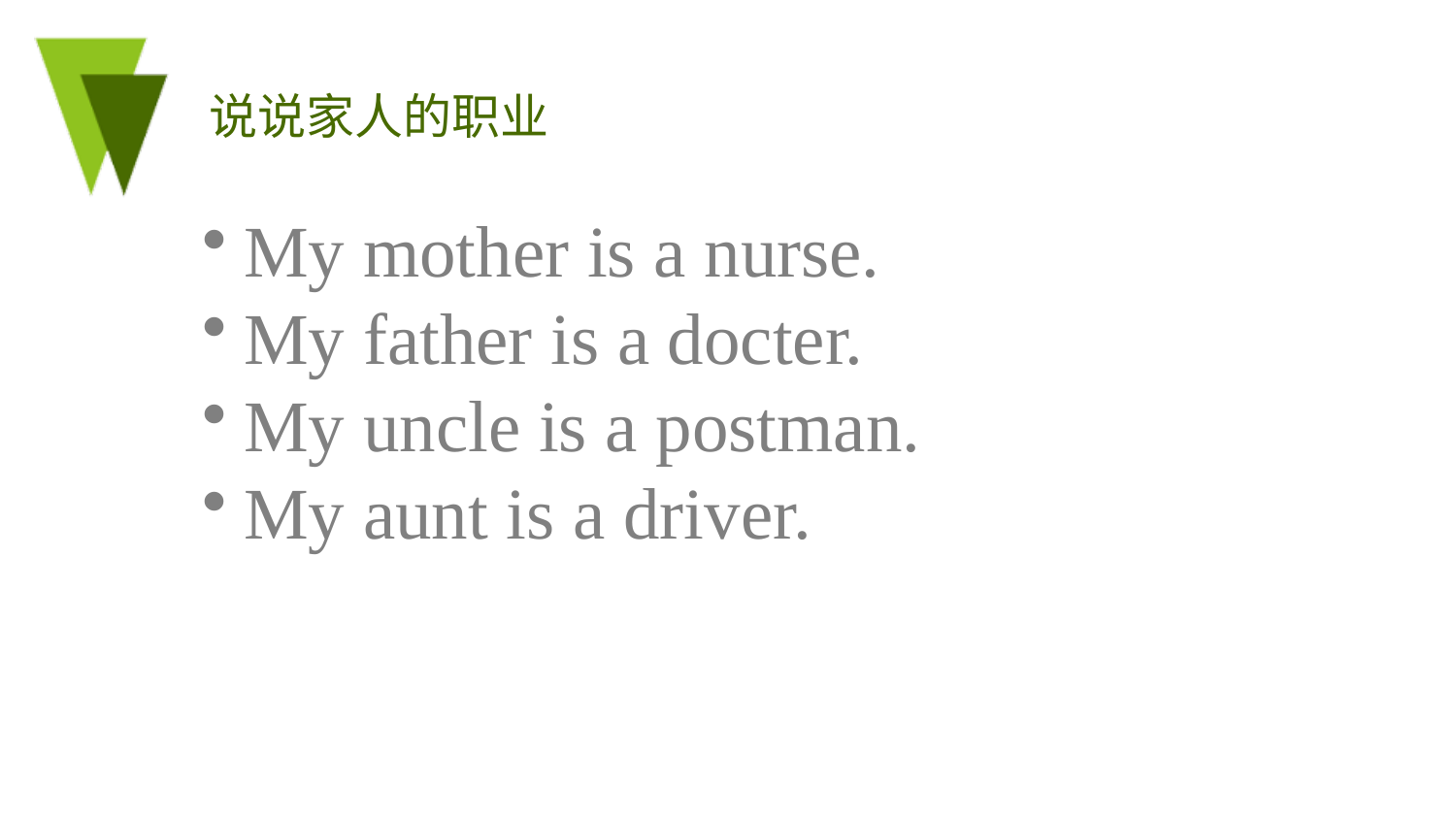

# 说说家人的职业
My mother is a nurse.
My father is a docter.
My uncle is a postman.
My aunt is a driver.